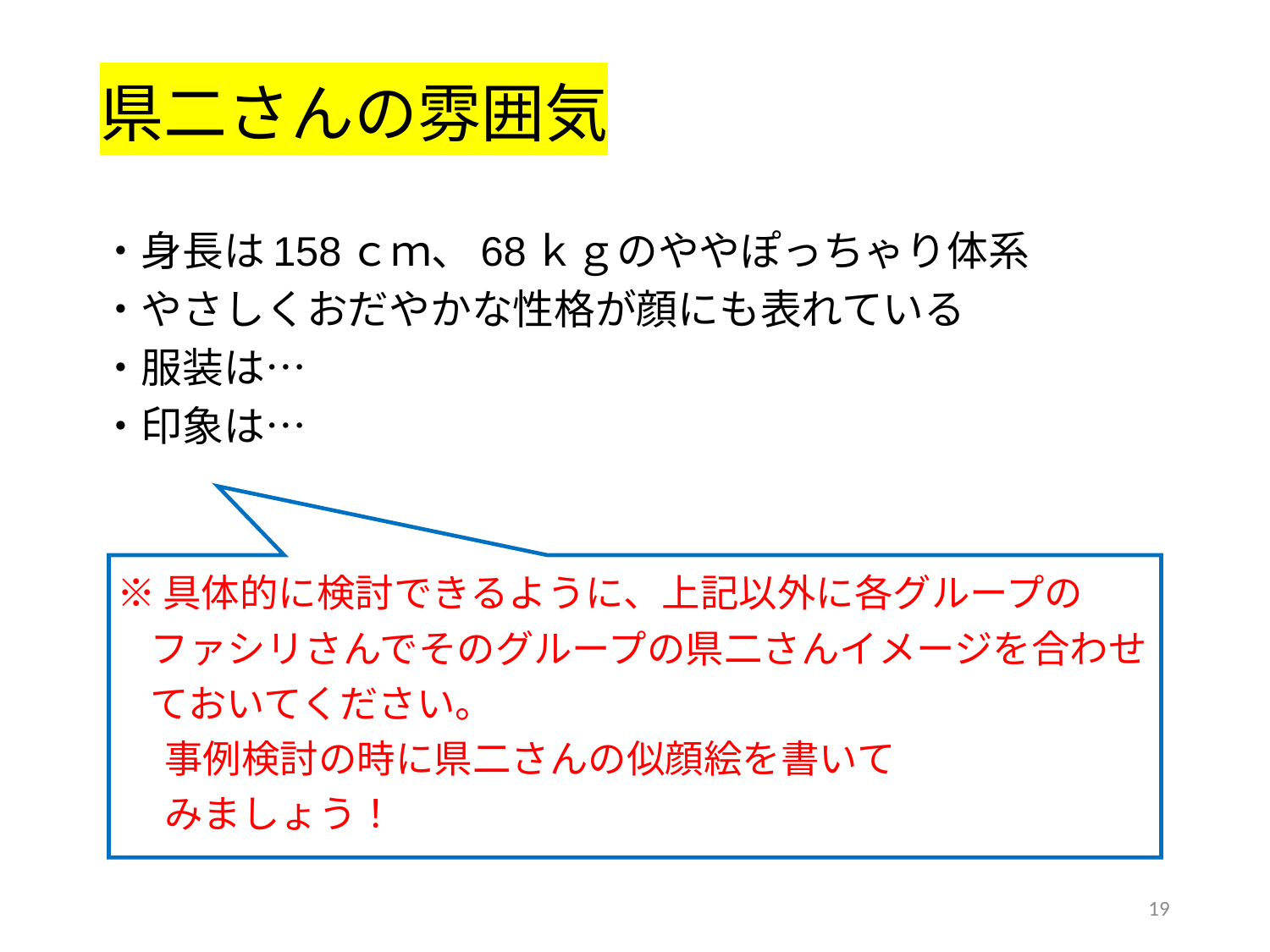

# 県二さんの雰囲気
・身長は158ｃｍ、68ｋｇのややぽっちゃり体系
・やさしくおだやかな性格が顔にも表れている
・服装は…
・印象は…

  ※具体的に検討できるように、上記以外に各グループの
     ファシリさんでそのグループの県二さんイメージを合わせ
     ておいてください。
　   事例検討の時に県二さんの似顔絵を書いて
　   みましょう！

19